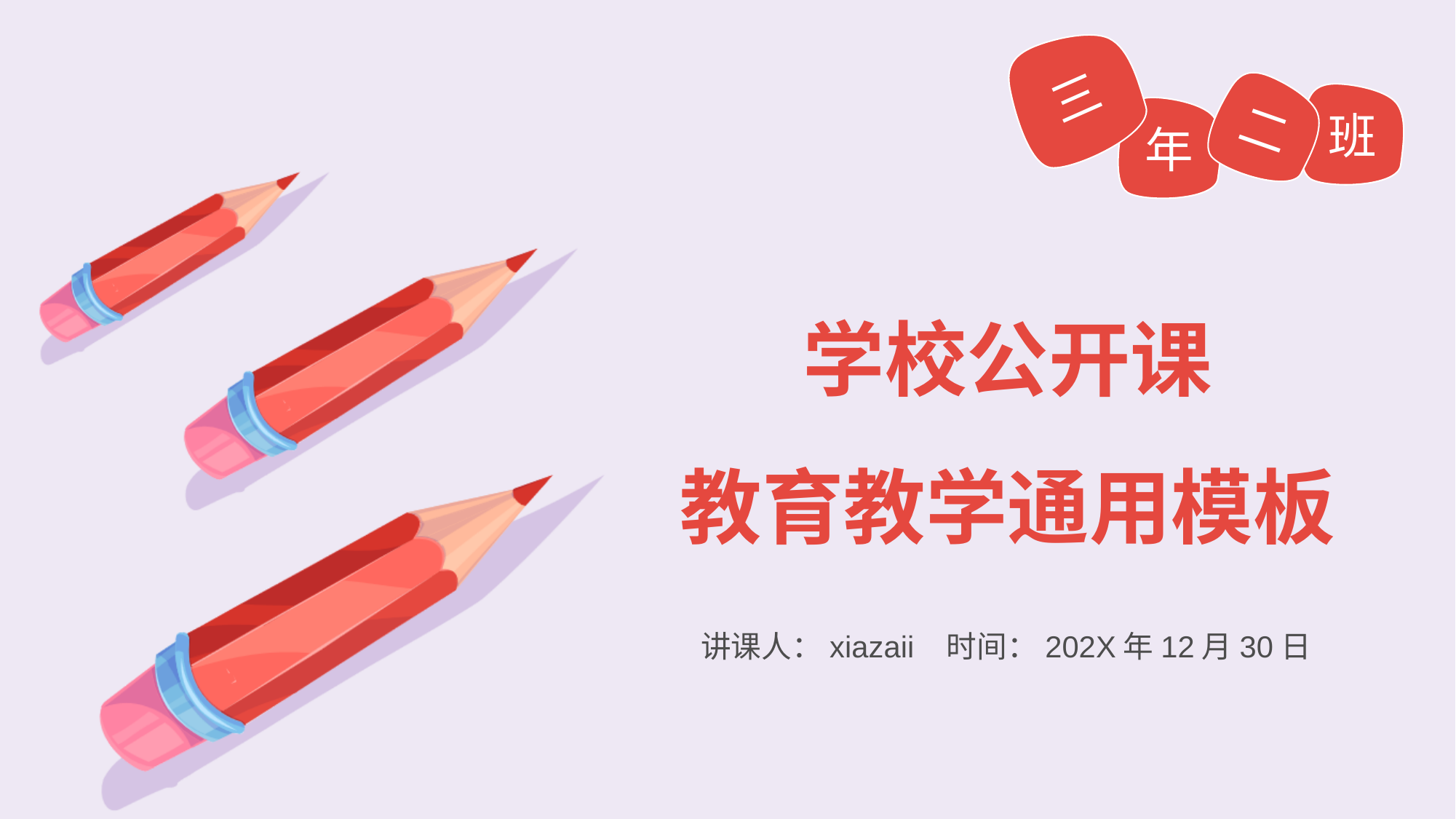

三
二
班
年
# 学校公开课 教育教学通用模板
讲课人：xiazaii   时间：202X年12月30日